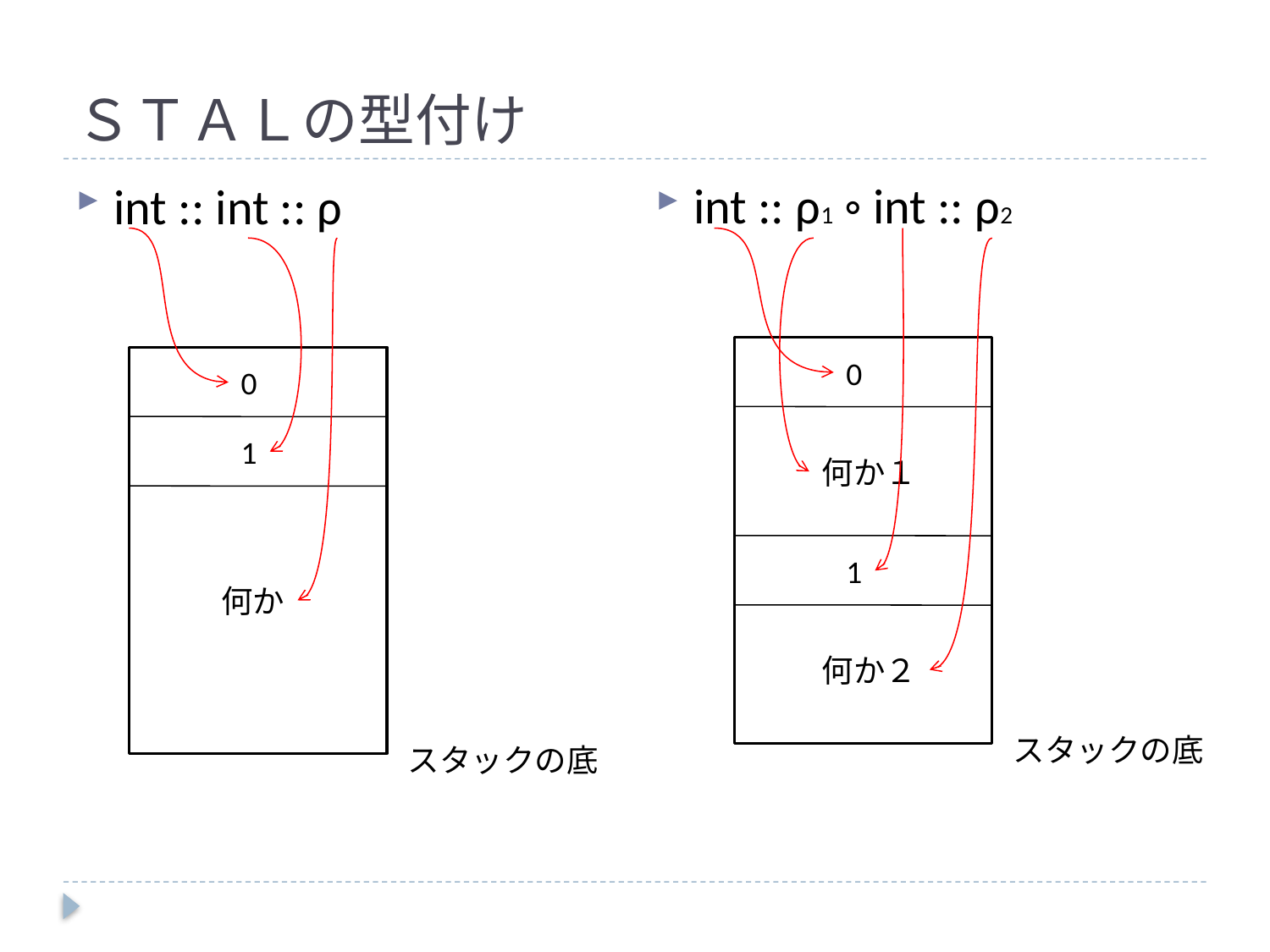

# ＳＴＡＬの型付け
int :: ρ1 ◦ int :: ρ2
int :: int :: ρ

0
0
1
何か１
1
何か
何か２
スタックの底
スタックの底